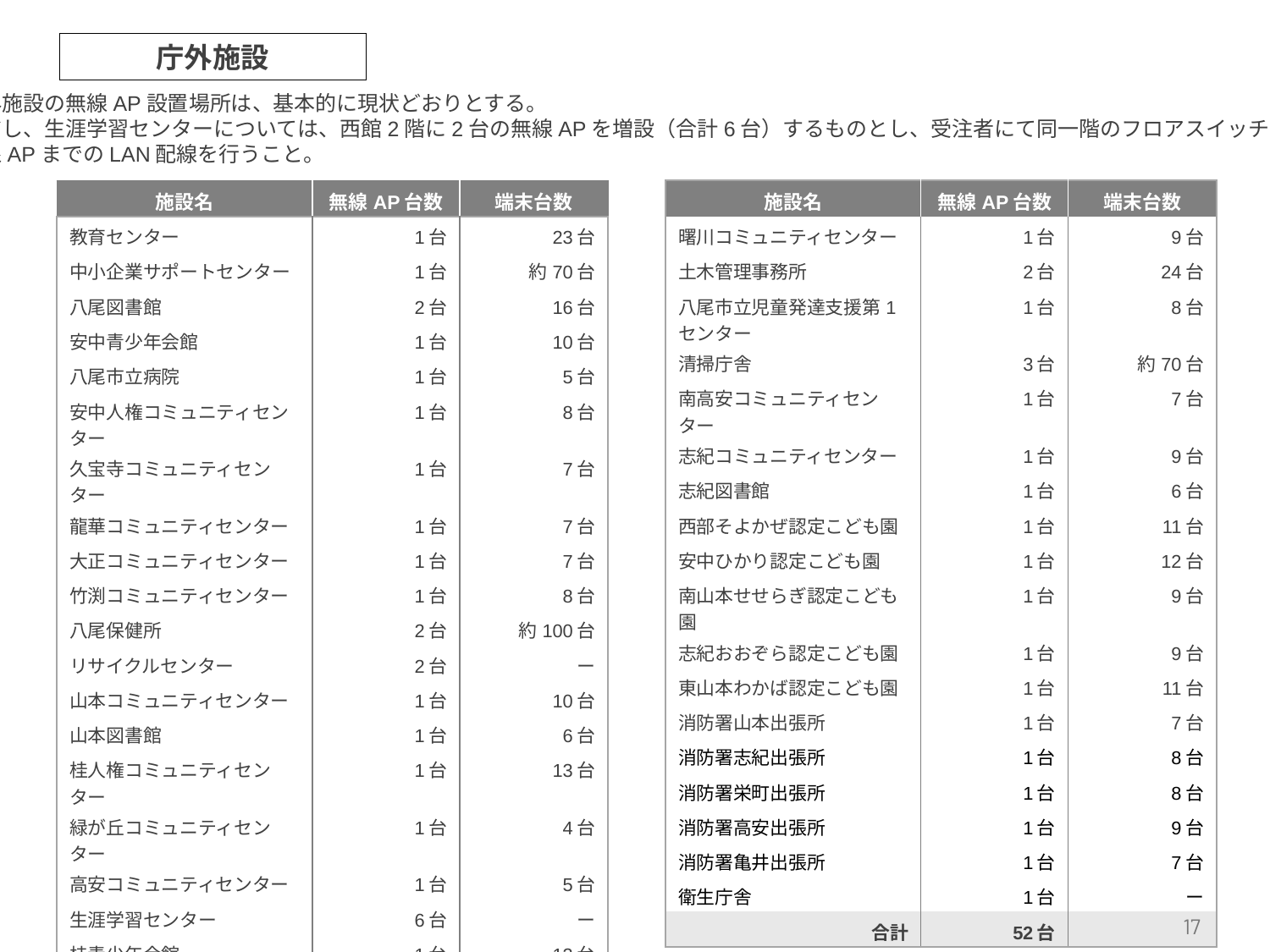

庁外施設
庁外施設の無線AP設置場所は、基本的に現状どおりとする。
ただし、生涯学習センターについては、西館2階に2台の無線APを増設（合計6台）するものとし、受注者にて同一階のフロアスイッチから
無線APまでのLAN配線を行うこと。
| 施設名 | 無線AP台数 | 端末台数 |
| --- | --- | --- |
| 教育センター | 1台 | 23台 |
| 中小企業サポートセンター | 1台 | 約70台 |
| 八尾図書館 | 2台 | 16台 |
| 安中青少年会館 | 1台 | 10台 |
| 八尾市立病院 | 1台 | 5台 |
| 安中人権コミュニティセンター | 1台 | 8台 |
| 久宝寺コミュニティセンター | 1台 | 7台 |
| 龍華コミュニティセンター | 1台 | 7台 |
| 大正コミュニティセンター | 1台 | 7台 |
| 竹渕コミュニティセンター | 1台 | 8台 |
| 八尾保健所 | 2台 | 約100台 |
| リサイクルセンター | 2台 | ー |
| 山本コミュニティセンター | 1台 | 10台 |
| 山本図書館 | 1台 | 6台 |
| 桂人権コミュニティセンター | 1台 | 13台 |
| 緑が丘コミュニティセンター | 1台 | 4台 |
| 高安コミュニティセンター | 1台 | 5台 |
| 生涯学習センター | 6台 | ー |
| 桂青少年会館 | 1台 | 13台 |
| 消防本部 | 4台 | 約100台 |
| 施設名 | 無線AP台数 | 端末台数 |
| --- | --- | --- |
| 曙川コミュニティセンター | 1台 | 9台 |
| 土木管理事務所 | 2台 | 24台 |
| 八尾市立児童発達支援第1センター | 1台 | 8台 |
| 清掃庁舎 | 3台 | 約70台 |
| 南高安コミュニティセンター | 1台 | 7台 |
| 志紀コミュニティセンター | 1台 | 9台 |
| 志紀図書館 | 1台 | 6台 |
| 西部そよかぜ認定こども園 | 1台 | 11台 |
| 安中ひかり認定こども園 | 1台 | 12台 |
| 南山本せせらぎ認定こども園 | 1台 | 9台 |
| 志紀おおぞら認定こども園 | 1台 | 9台 |
| 東山本わかば認定こども園 | 1台 | 11台 |
| 消防署山本出張所 | 1台 | 7台 |
| 消防署志紀出張所 | 1台 | 8台 |
| 消防署栄町出張所 | 1台 | 8台 |
| 消防署高安出張所 | 1台 | 9台 |
| 消防署亀井出張所 | 1台 | 7台 |
| 衛生庁舎 | 1台 | ー |
| 合計 | 52台 |  |
17